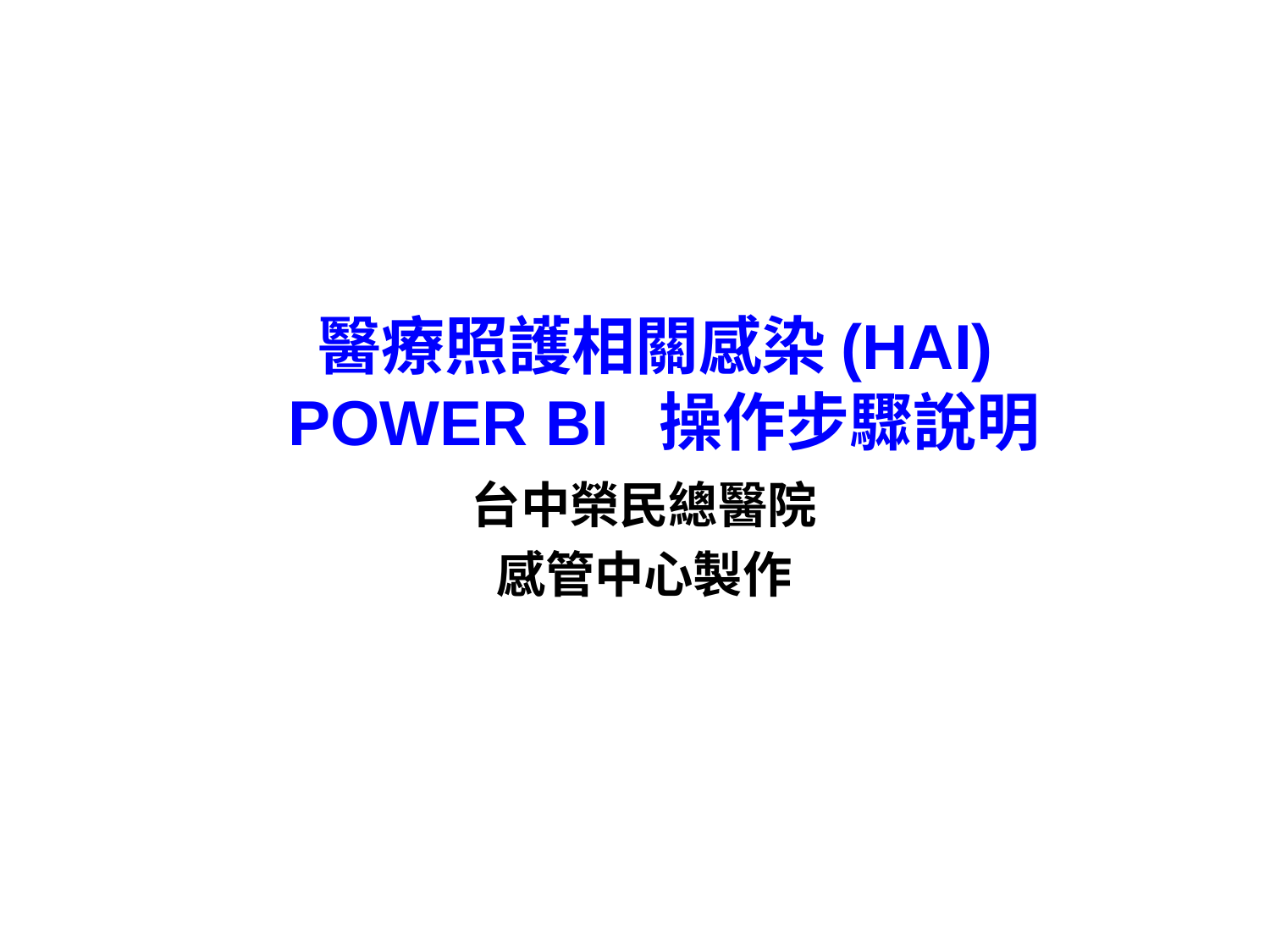

# 醫療照護相關感染(HAI) POWER BI  操作步驟說明
台中榮民總醫院
感管中心製作